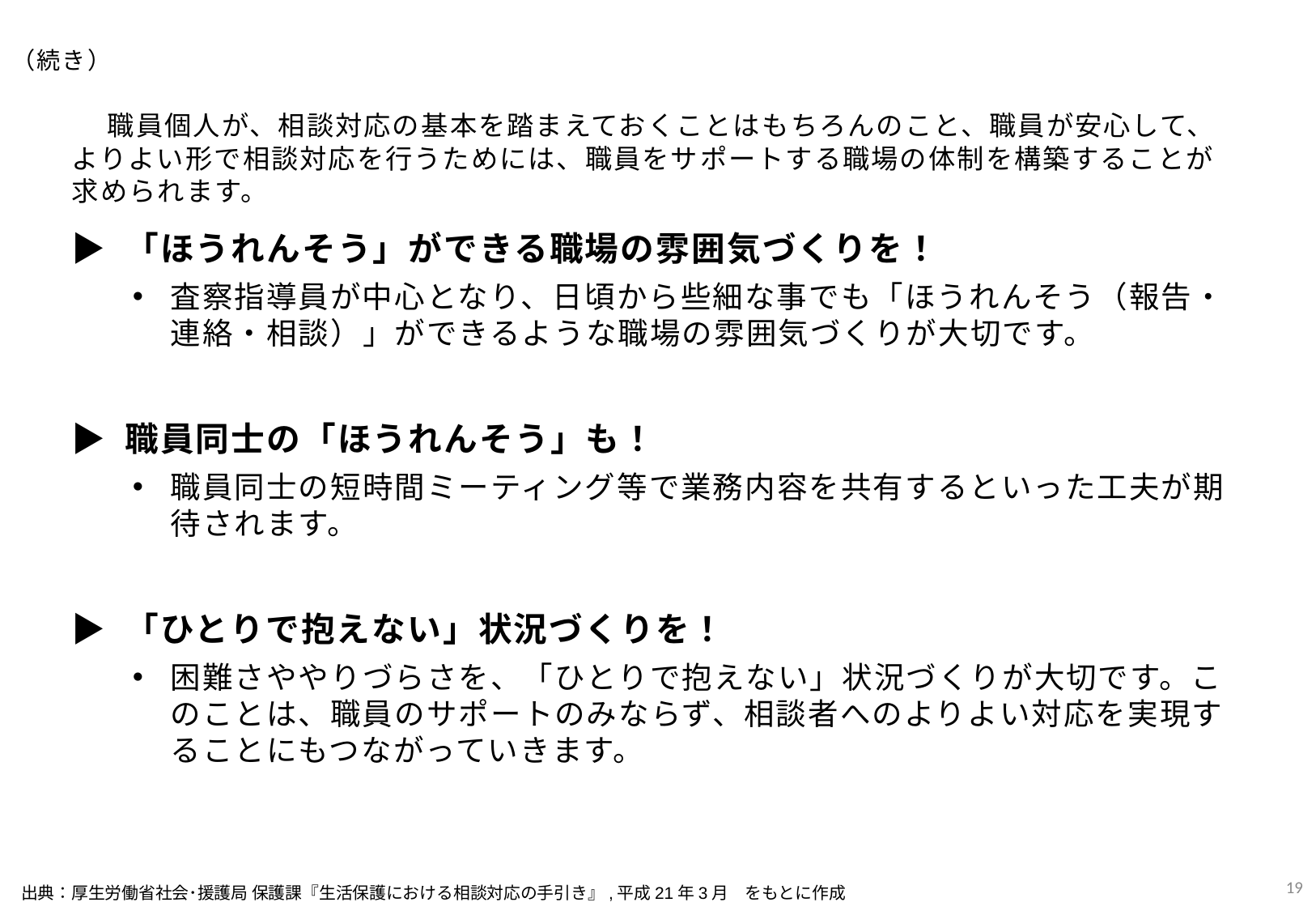

（続き）
　職員個人が、相談対応の基本を踏まえておくことはもちろんのこと、職員が安心して、よりよい形で相談対応を行うためには、職員をサポートする職場の体制を構築することが求められます。
▶ 「ほうれんそう」ができる職場の雰囲気づくりを！
査察指導員が中心となり、日頃から些細な事でも「ほうれんそう（報告・連絡・相談）」ができるような職場の雰囲気づくりが大切です。

▶ 職員同士の「ほうれんそう」も！
職員同士の短時間ミーティング等で業務内容を共有するといった工夫が期待されます。

▶ 「ひとりで抱えない」状況づくりを！
困難さややりづらさを、「ひとりで抱えない」状況づくりが大切です。このことは、職員のサポートのみならず、相談者へのよりよい対応を実現することにもつながっていきます。
19
出典：厚生労働省社会･援護局 保護課『生活保護における相談対応の手引き』,平成21年3月　をもとに作成